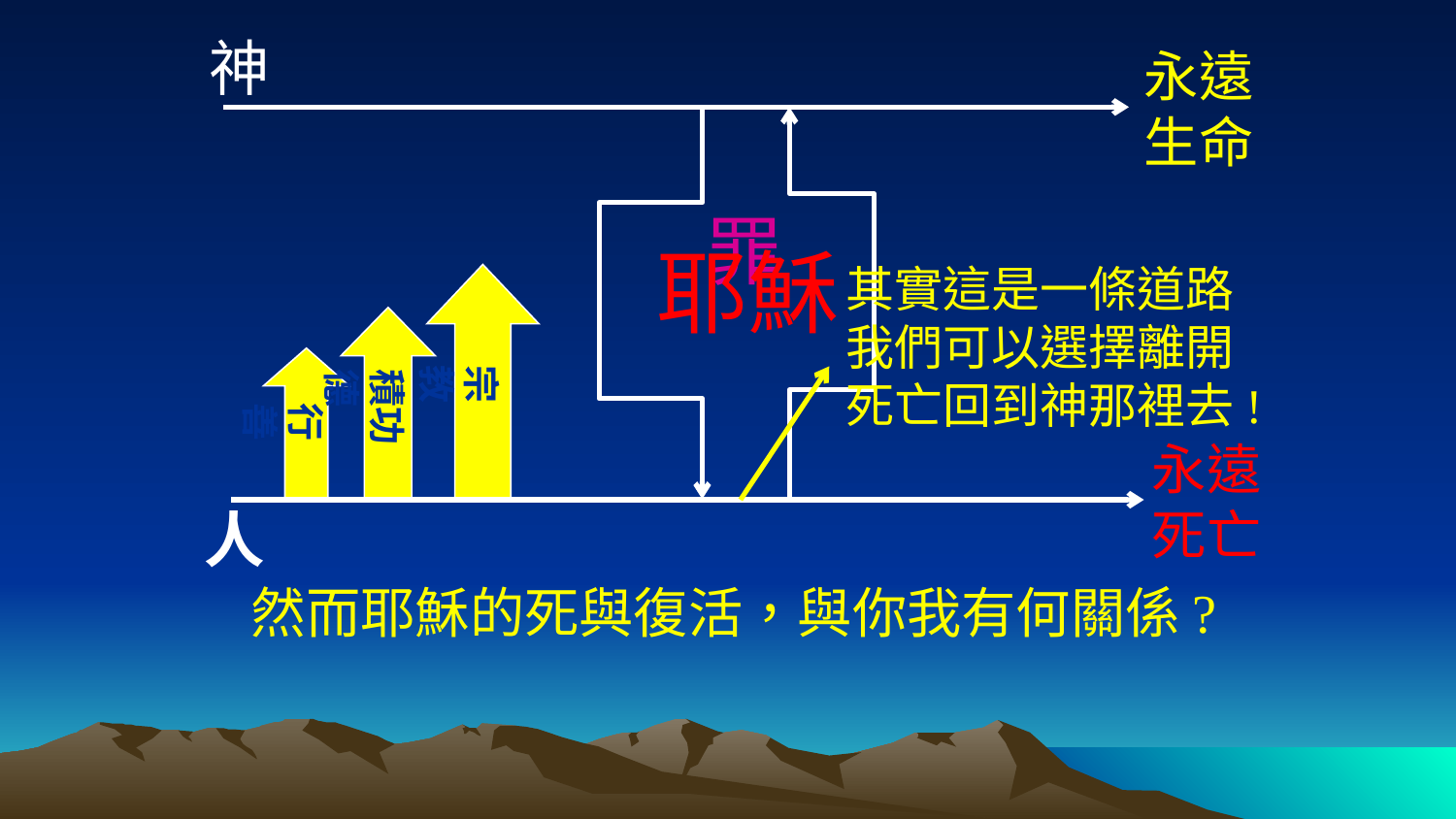

神
永遠
生命
罪
耶穌
其實這是一條道路
我們可以選擇離開
死亡回到神那裡去!

宗教
積功德
行善
永遠
死亡
人
然而耶穌的死與復活，與你我有何關係?